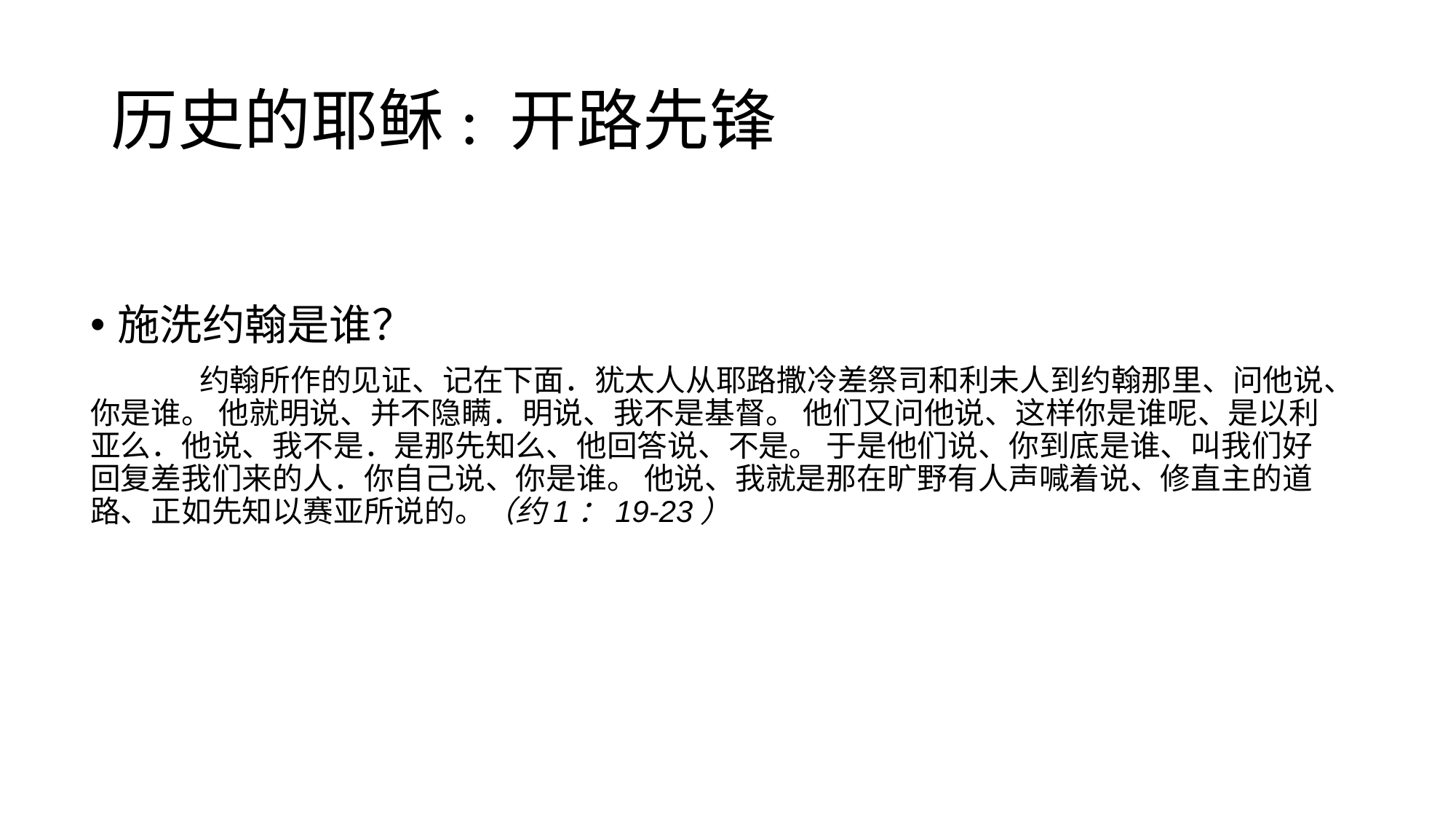

# 历史的耶稣: 开路先锋
施洗约翰是谁？
	约翰所作的见证、记在下面．犹太人从耶路撒冷差祭司和利未人到约翰那里、问他说、你是谁。 他就明说、并不隐瞒．明说、我不是基督。 他们又问他说、这样你是谁呢、是以利亚么．他说、我不是．是那先知么、他回答说、不是。 于是他们说、你到底是谁、叫我们好回复差我们来的人．你自己说、你是谁。 他说、我就是那在旷野有人声喊着说、修直主的道路、正如先知以赛亚所说的。（约1：19-23）